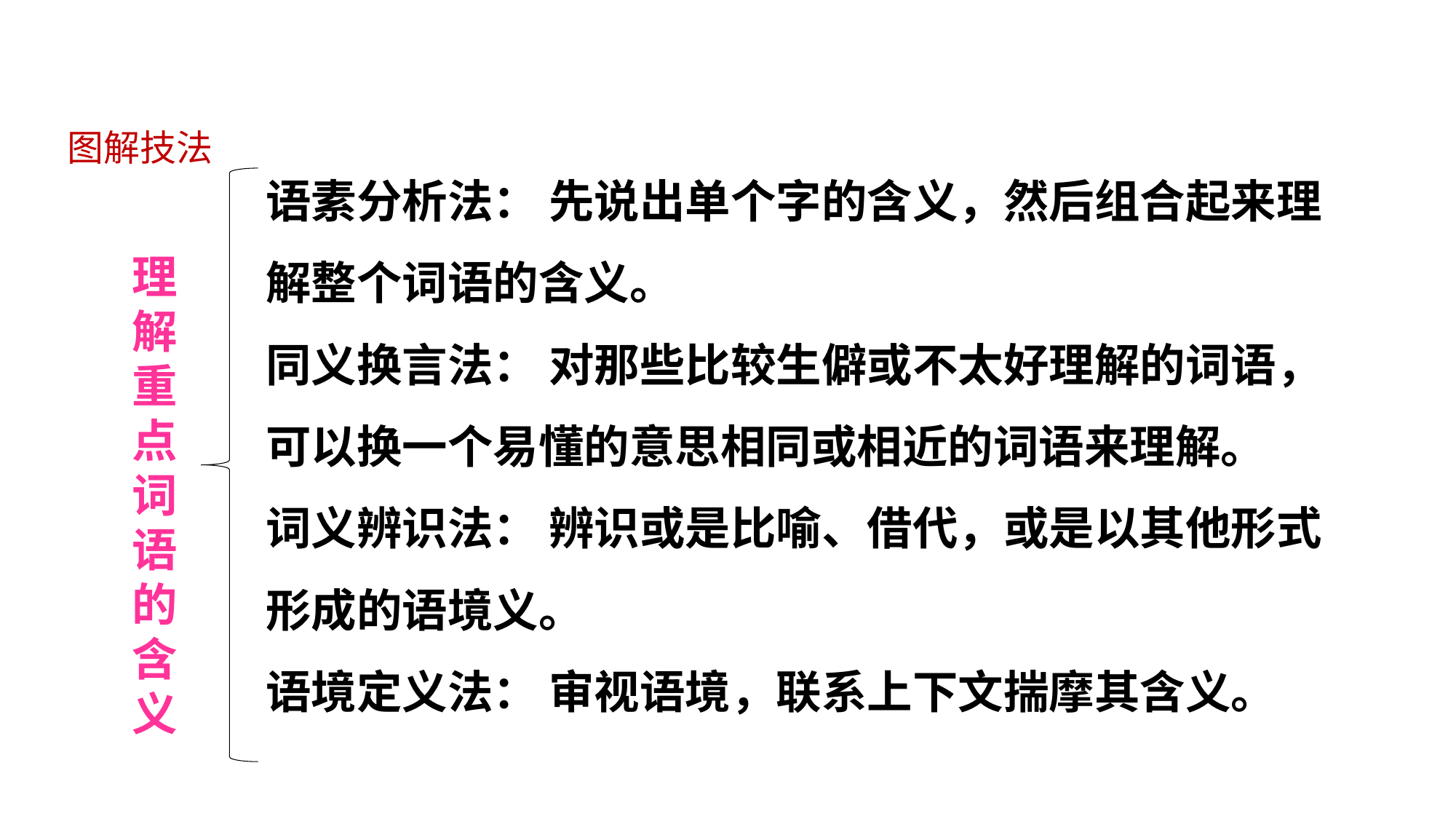

图解技法
语素分析法： 先说出单个字的含义，然后组合起来理解整个词语的含义。
同义换言法： 对那些比较生僻或不太好理解的词语，可以换一个易懂的意思相同或相近的词语来理解。
词义辨识法： 辨识或是比喻、借代，或是以其他形式形成的语境义。
语境定义法： 审视语境，联系上下文揣摩其含义。

理解重点词语的含义